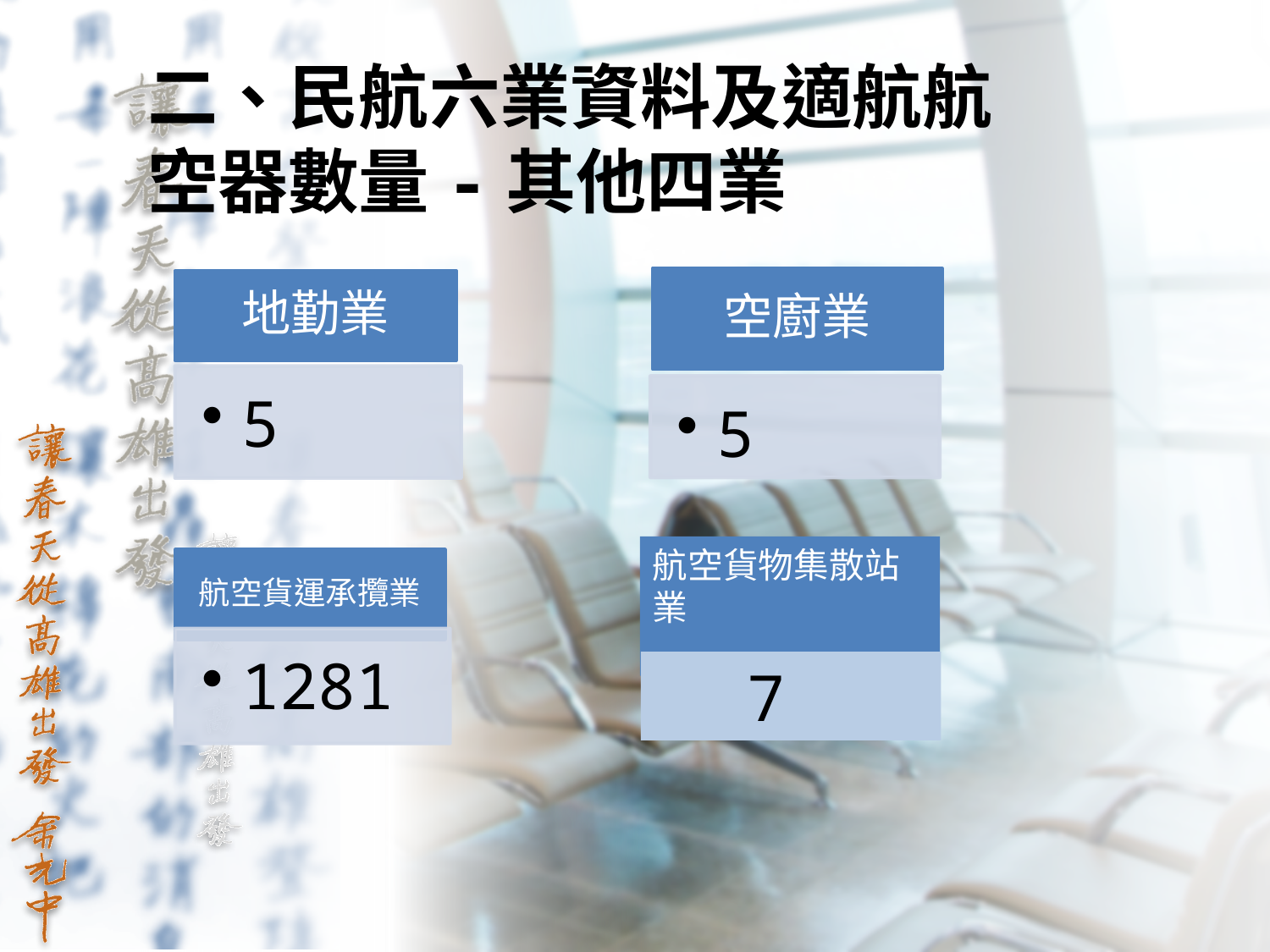

二、民航六業資料及適航航空器數量-其他四業
地勤業
5
空廚業
5
航空貨運承攬業
1281
航空貨物集散站業

      7